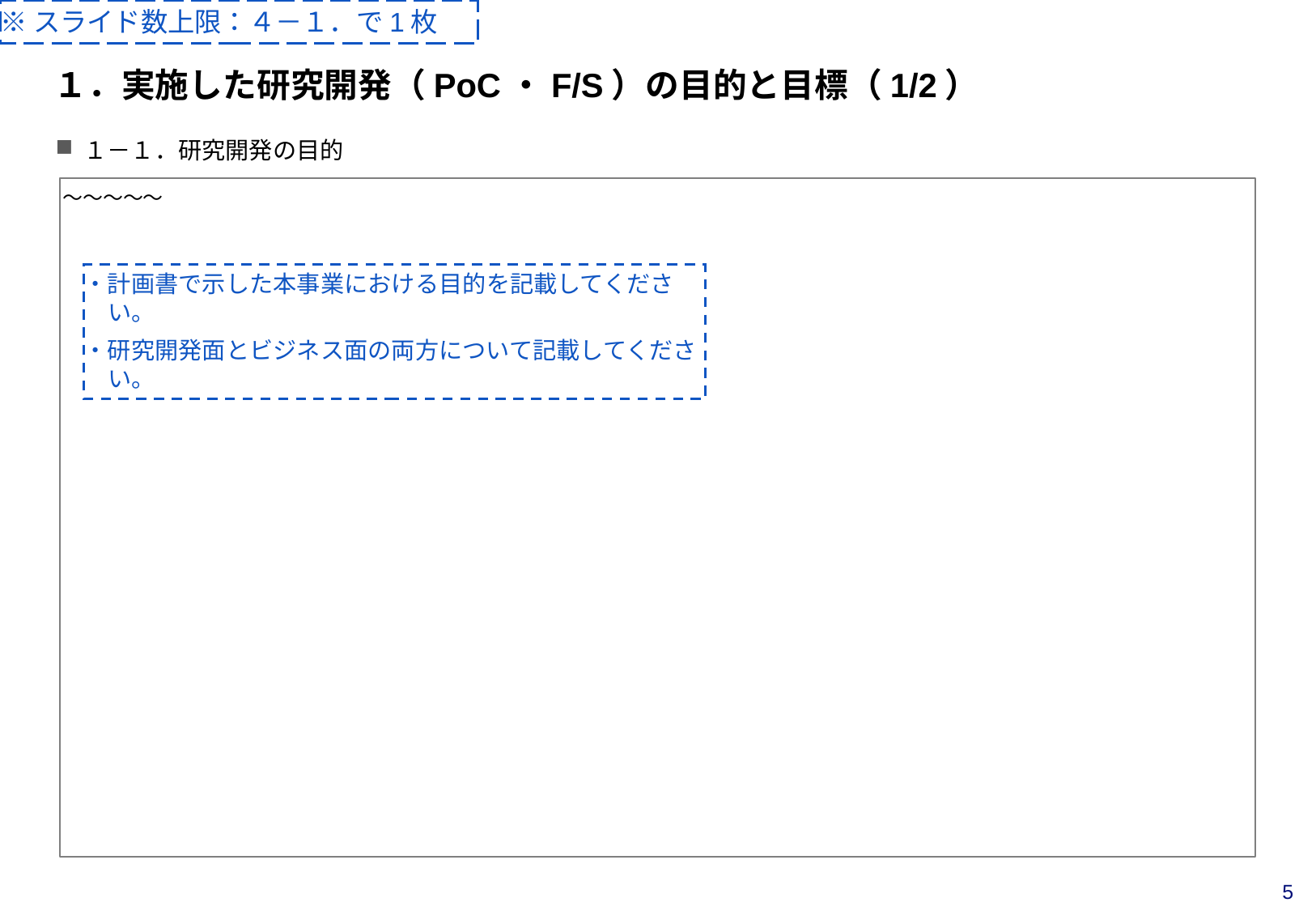

※スライド数上限：４－１．で1枚
# １．実施した研究開発（PoC・F/S）の目的と目標（1/2）
１－１．研究開発の目的
～～～～～
・計画書で示した本事業における目的を記載してください。
・研究開発面とビジネス面の両方について記載してください。